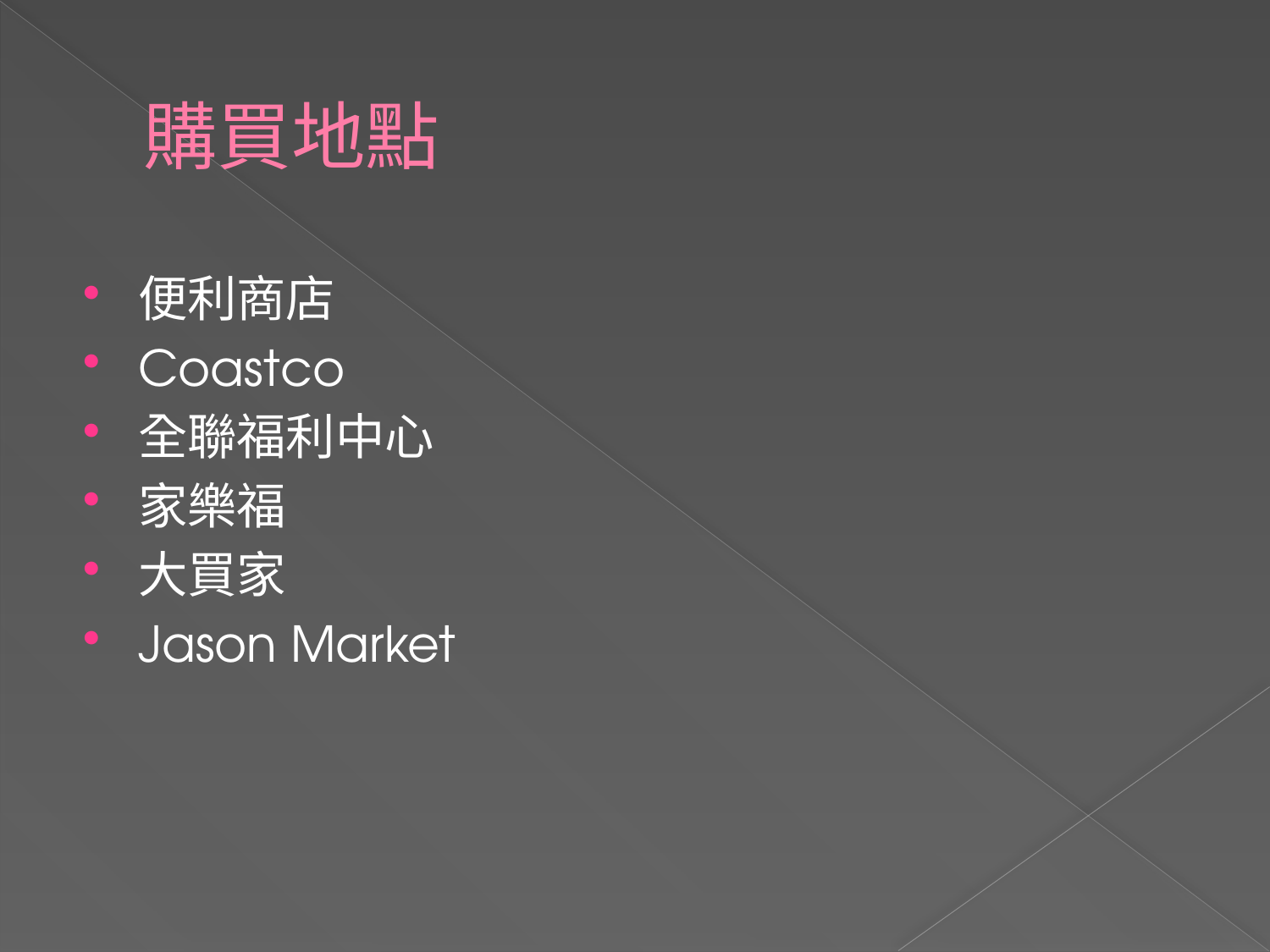

# 購買地點
便利商店
Coastco
全聯福利中心
家樂福
大買家
Jason Market